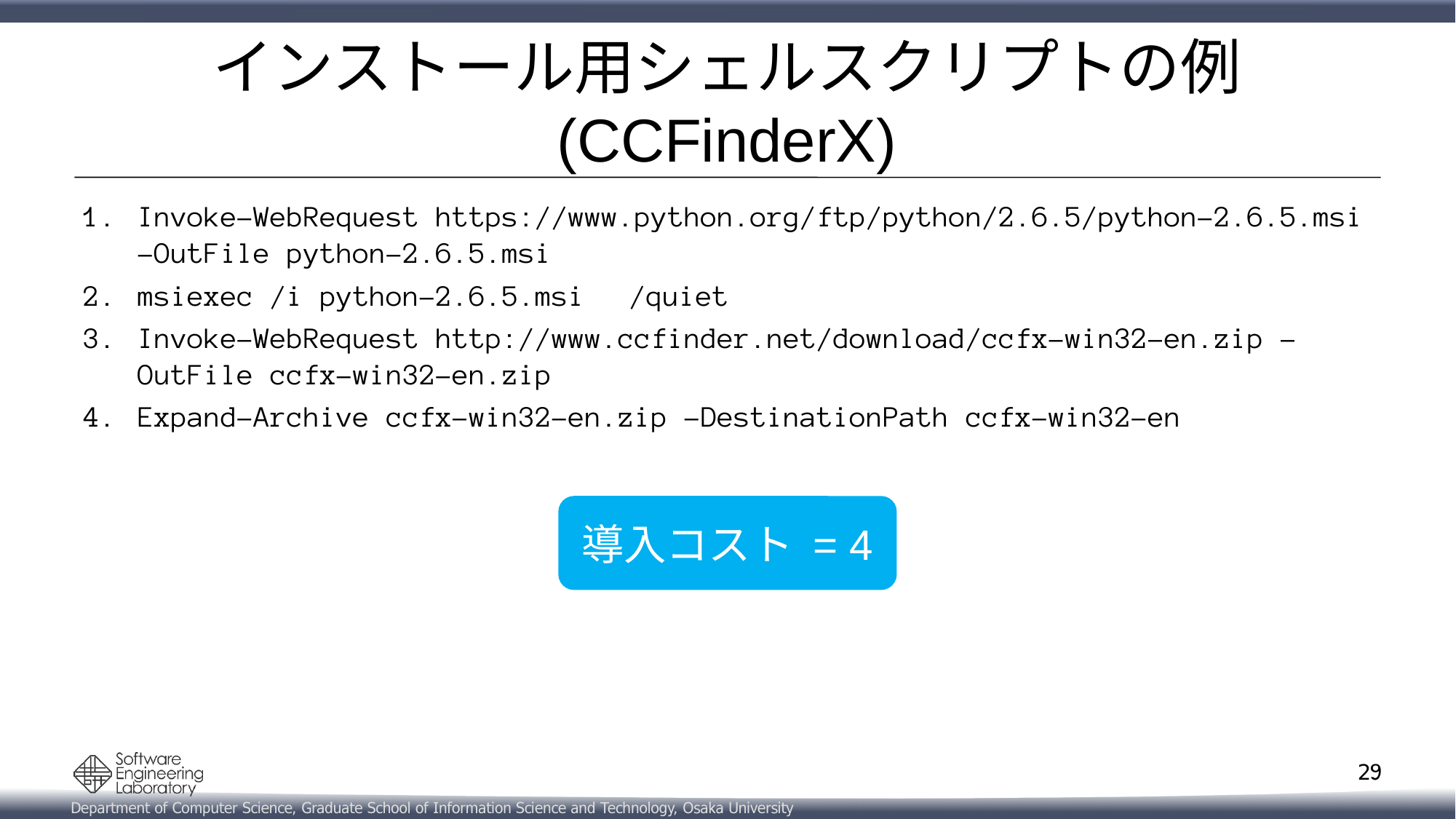

# インストール用シェルスクリプトの例 (CCFinderX)
Invoke-WebRequest https://www.python.org/ftp/python/2.6.5/python-2.6.5.msi -OutFile python-2.6.5.msi
msiexec /i python-2.6.5.msi　/quiet
Invoke-WebRequest http://www.ccfinder.net/download/ccfx-win32-en.zip -OutFile ccfx-win32-en.zip
Expand-Archive ccfx-win32-en.zip -DestinationPath ccfx-win32-en
導入コスト = 4
29